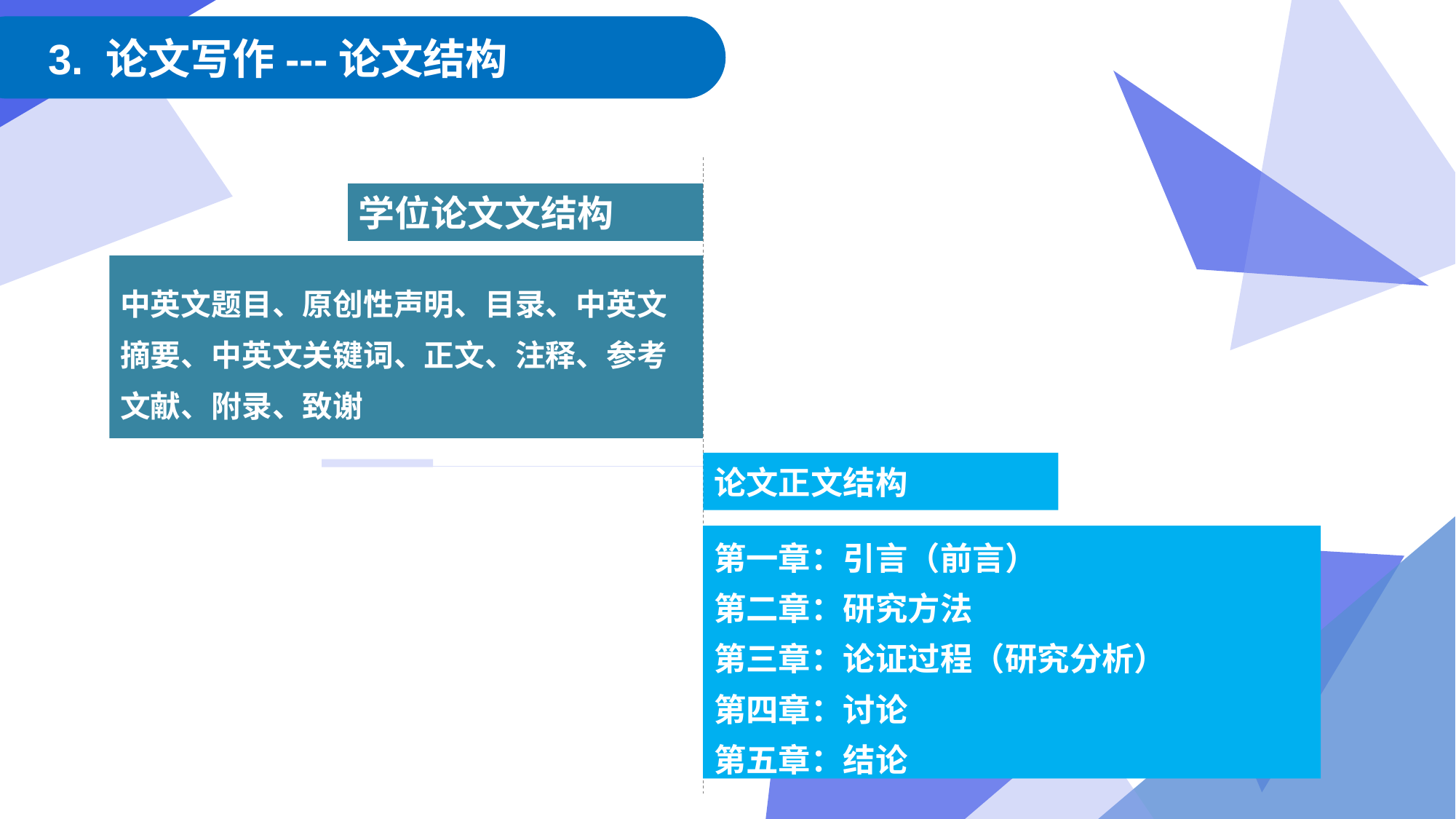

3. 论文写作---论文结构
学位论文文结构
中英文题目、原创性声明、目录、中英文摘要、中英文关键词、正文、注释、参考文献、附录、致谢
论文正文结构
第一章：引言（前言）
第二章：研究方法
第三章：论证过程（研究分析）
第四章：讨论
第五章：结论